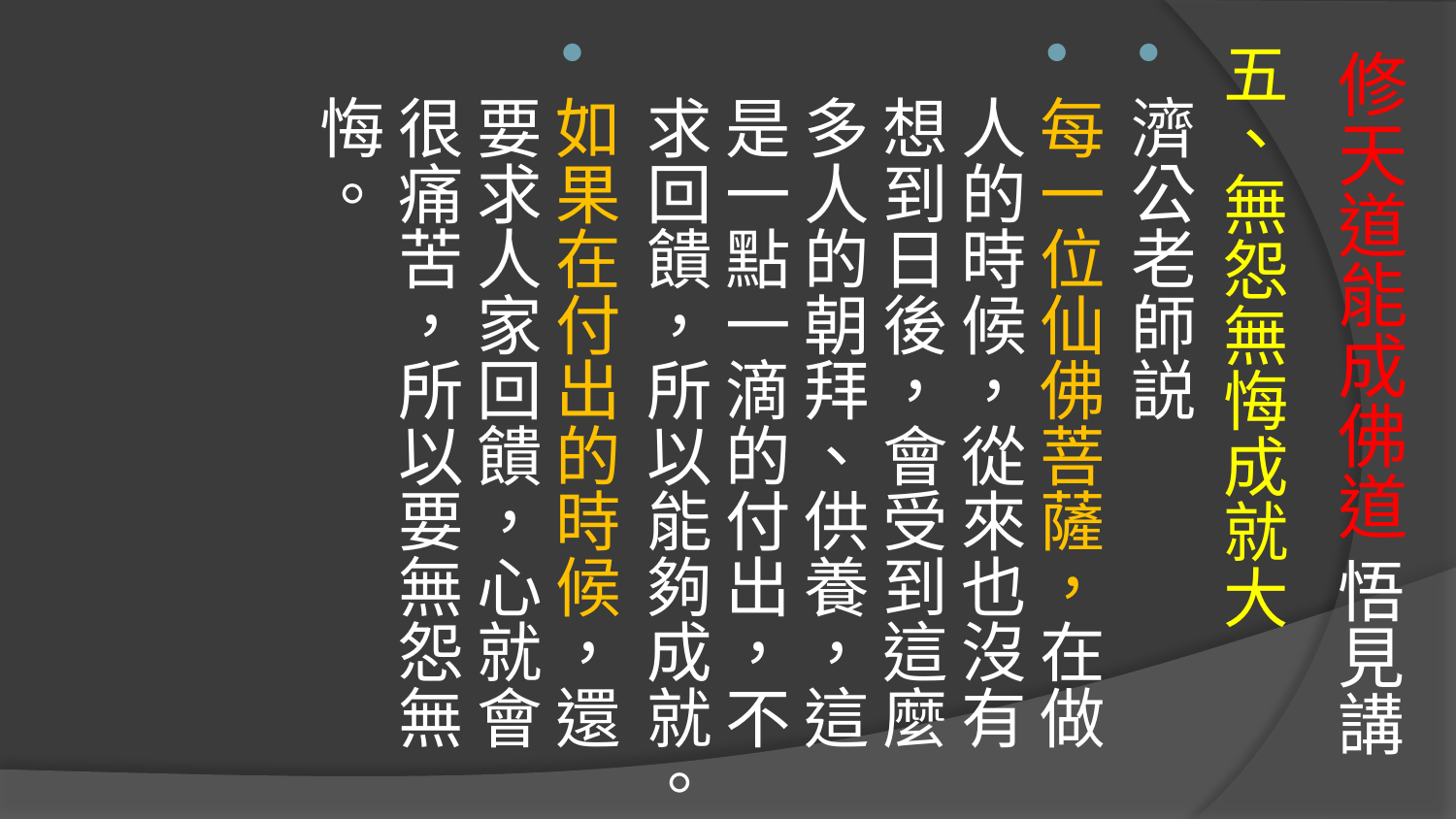

# 修天道能成佛道 悟見講
五、無怨無悔成就大
濟公老師説
每一位仙佛菩薩，在做人的時候，從來也沒有想到日後，會受到這麼多人的朝拜、供養，這是一點一滴的付出，不求回饋，所以能夠成就。
如果在付出的時候，還要求人家回饋，心就會很痛苦，所以要無怨無悔。